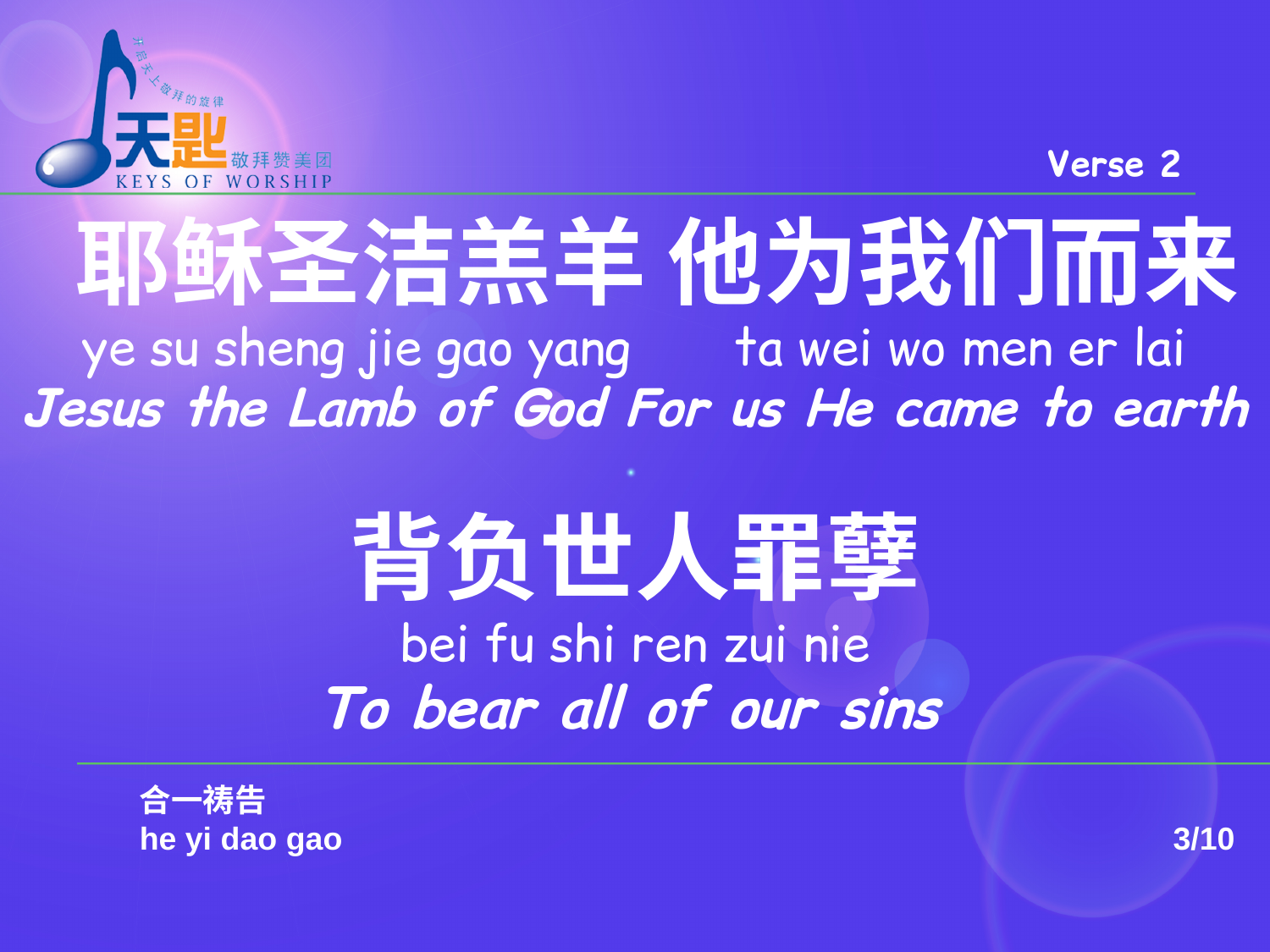

Verse 2
 耶稣圣洁羔羊 他为我们而来
ye su sheng jie gao yang       ta wei wo men er lai
Jesus the Lamb of God For us He came to earth

背负世人罪孽
bei fu shi ren zui nie
To bear all of our sins
	合一祷告
	he yi dao gao							  3/10